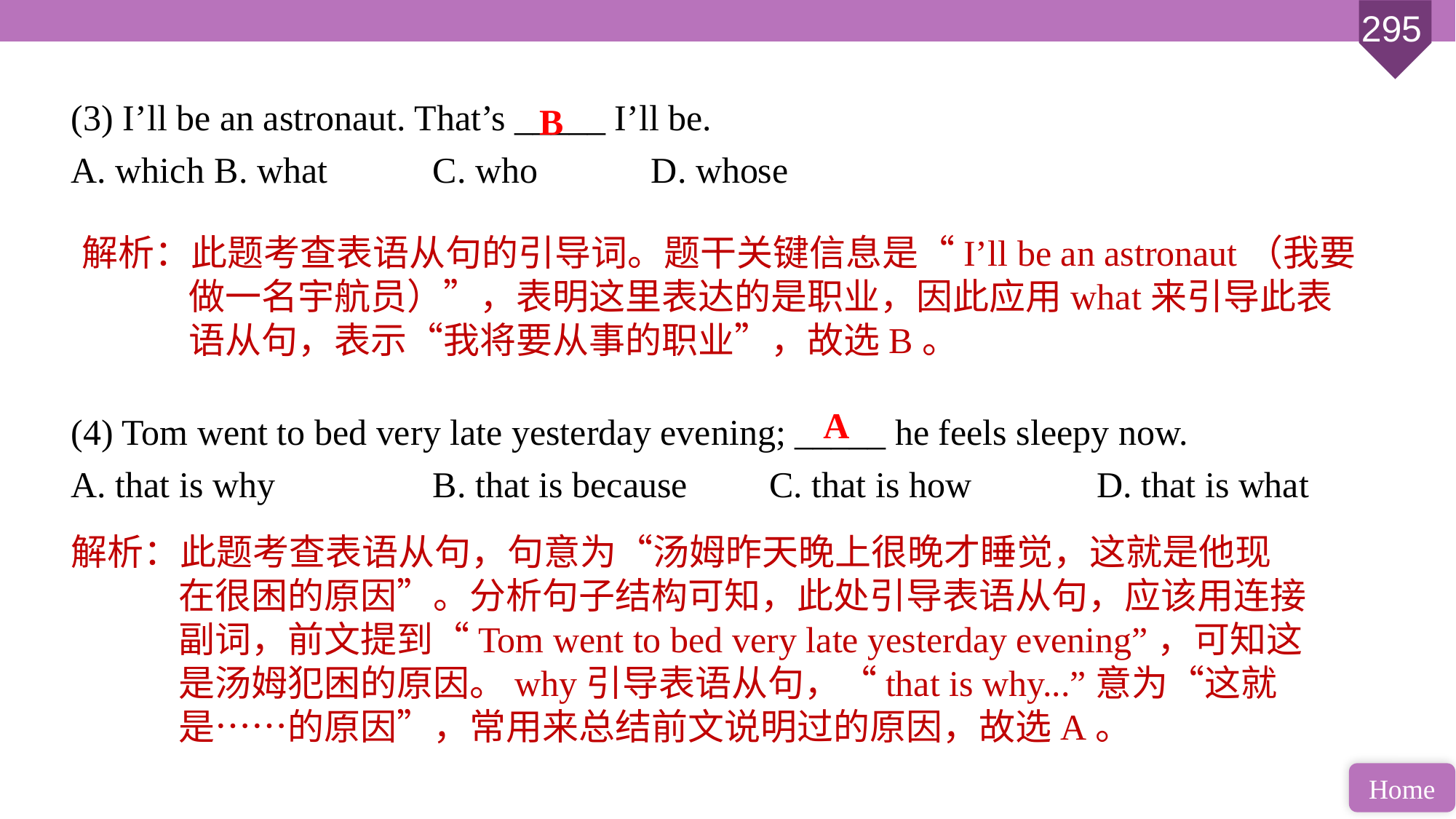

(3) I’ll be an astronaut. That’s _____ I’ll be.
A. which 	B. what 	C. who 	D. whose

(4) Tom went to bed very late yesterday evening; _____ he feels sleepy now.
A. that is why 		B. that is because	 C. that is how		 D. that is what
B
解析：此题考查表语从句的引导词。题干关键信息是“I’ll be an astronaut（我要做一名宇航员）”，表明这里表达的是职业，因此应用what来引导此表语从句，表示“我将要从事的职业”，故选B。
A
解析：此题考查表语从句，句意为“汤姆昨天晚上很晚才睡觉，这就是他现在很困的原因”。分析句子结构可知，此处引导表语从句，应该用连接副词，前文提到“Tom went to bed very late yesterday evening”，可知这是汤姆犯困的原因。why引导表语从句，“that is why...”意为“这就是……的原因”，常用来总结前文说明过的原因，故选A。